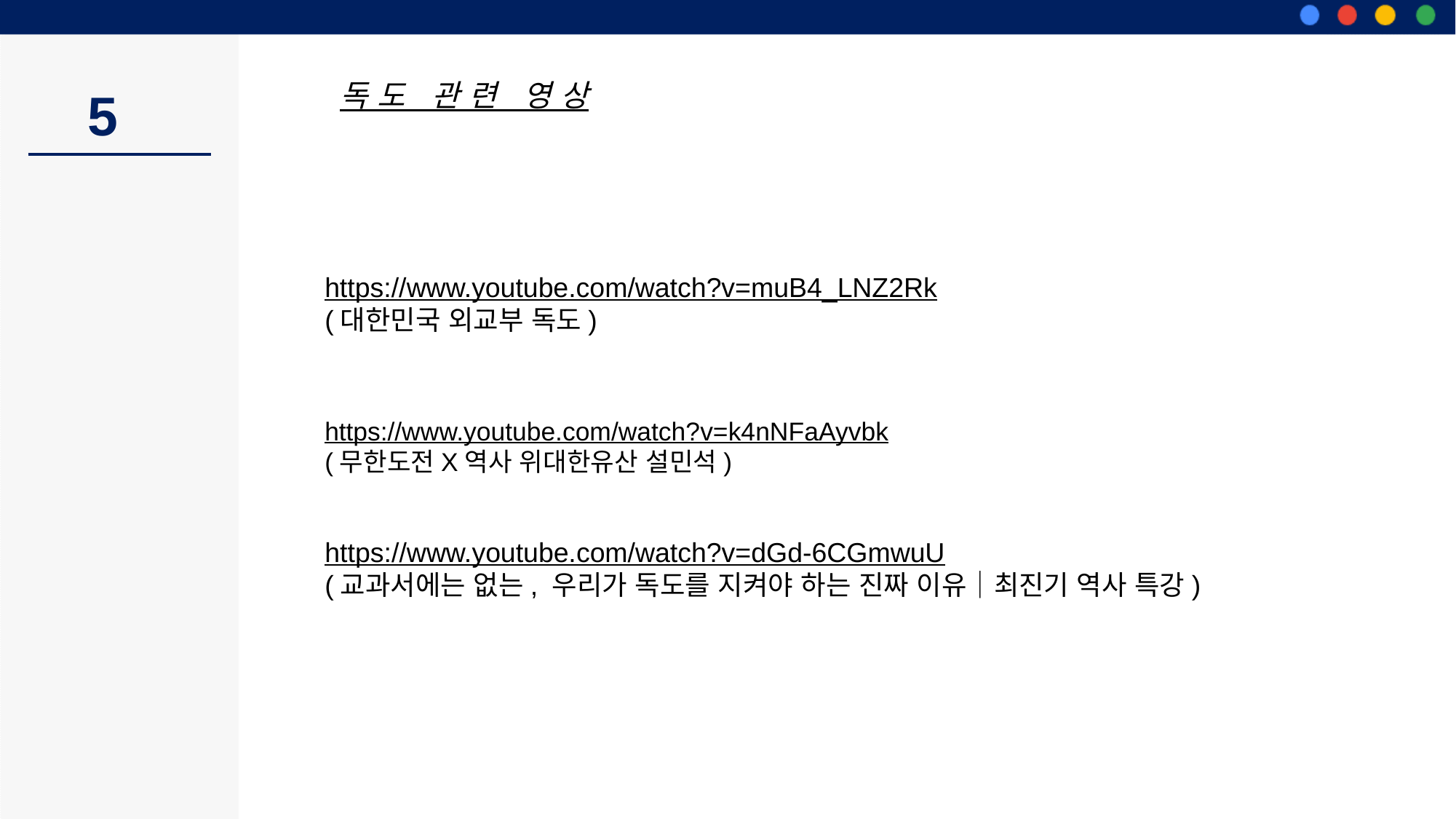

독도 관련 영상
5

https://www.youtube.com/watch?v=muB4_LNZ2Rk
(대한민국 외교부 독도)
https://www.youtube.com/watch?v=k4nNFaAyvbk
(무한도전X역사 위대한유산 설민석)
https://www.youtube.com/watch?v=dGd-6CGmwuU
(교과서에는 없는, 우리가 독도를 지켜야 하는 진짜 이유│최진기 역사 특강)